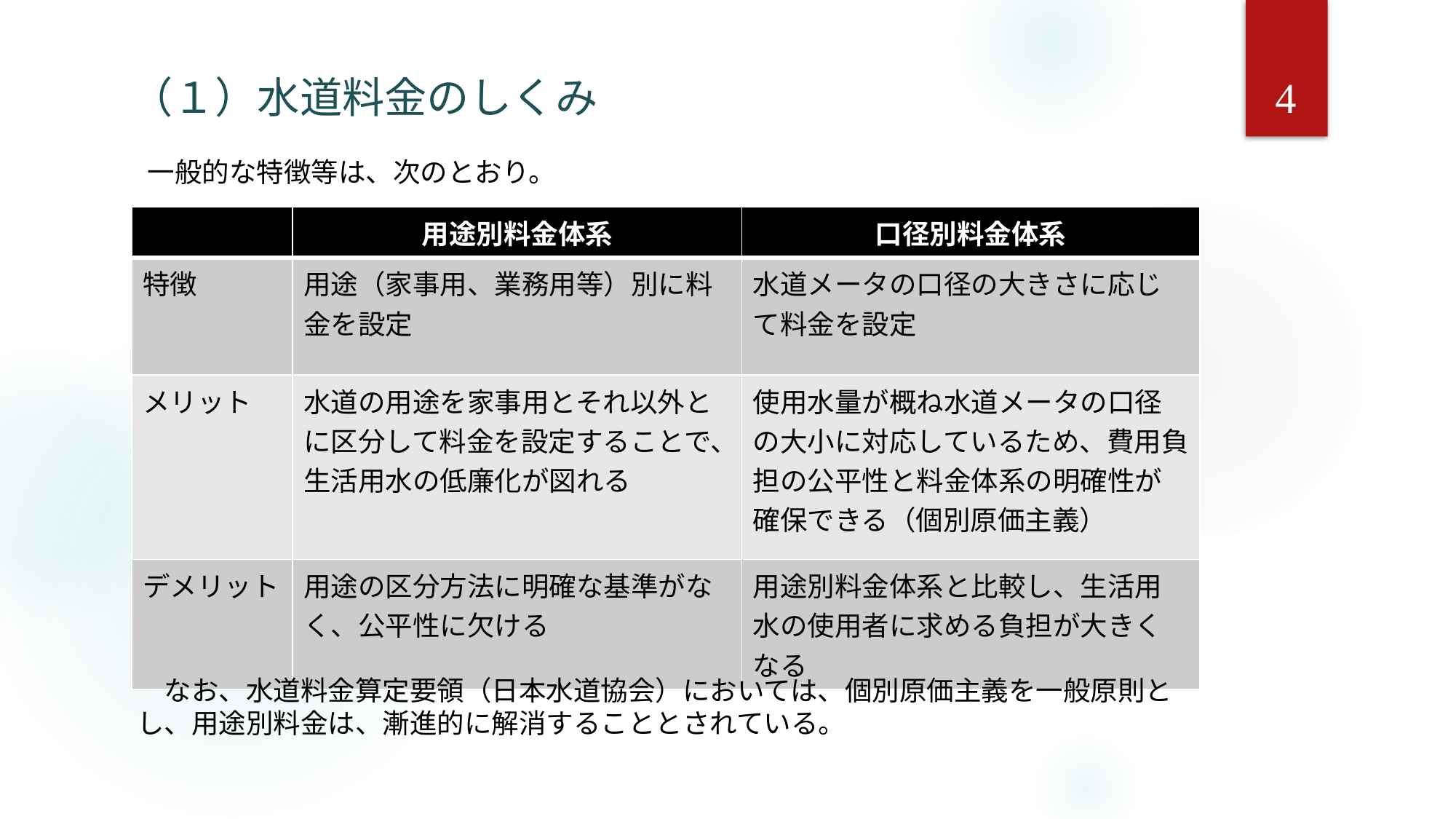

（１）水道料金のしくみ
4
　一般的な特徴等は、次のとおり。
|  | 用途別料金体系 | 口径別料金体系 |
| --- | --- | --- |
| 特徴 | 用途（家事用、業務用等）別に料金を設定 | 水道メータの口径の大きさに応じて料金を設定 |
| メリット | 水道の用途を家事用とそれ以外とに区分して料金を設定することで、生活用水の低廉化が図れる | 使用水量が概ね水道メータの口径の大小に対応しているため、費用負担の公平性と料金体系の明確性が確保できる（個別原価主義） |
| デメリット | 用途の区分方法に明確な基準がなく、公平性に欠ける | 用途別料金体系と比較し、生活用水の使用者に求める負担が大きくなる |
　なお、水道料金算定要領（日本水道協会）においては、個別原価主義を一般原則とし、用途別料金は、漸進的に解消することとされている。